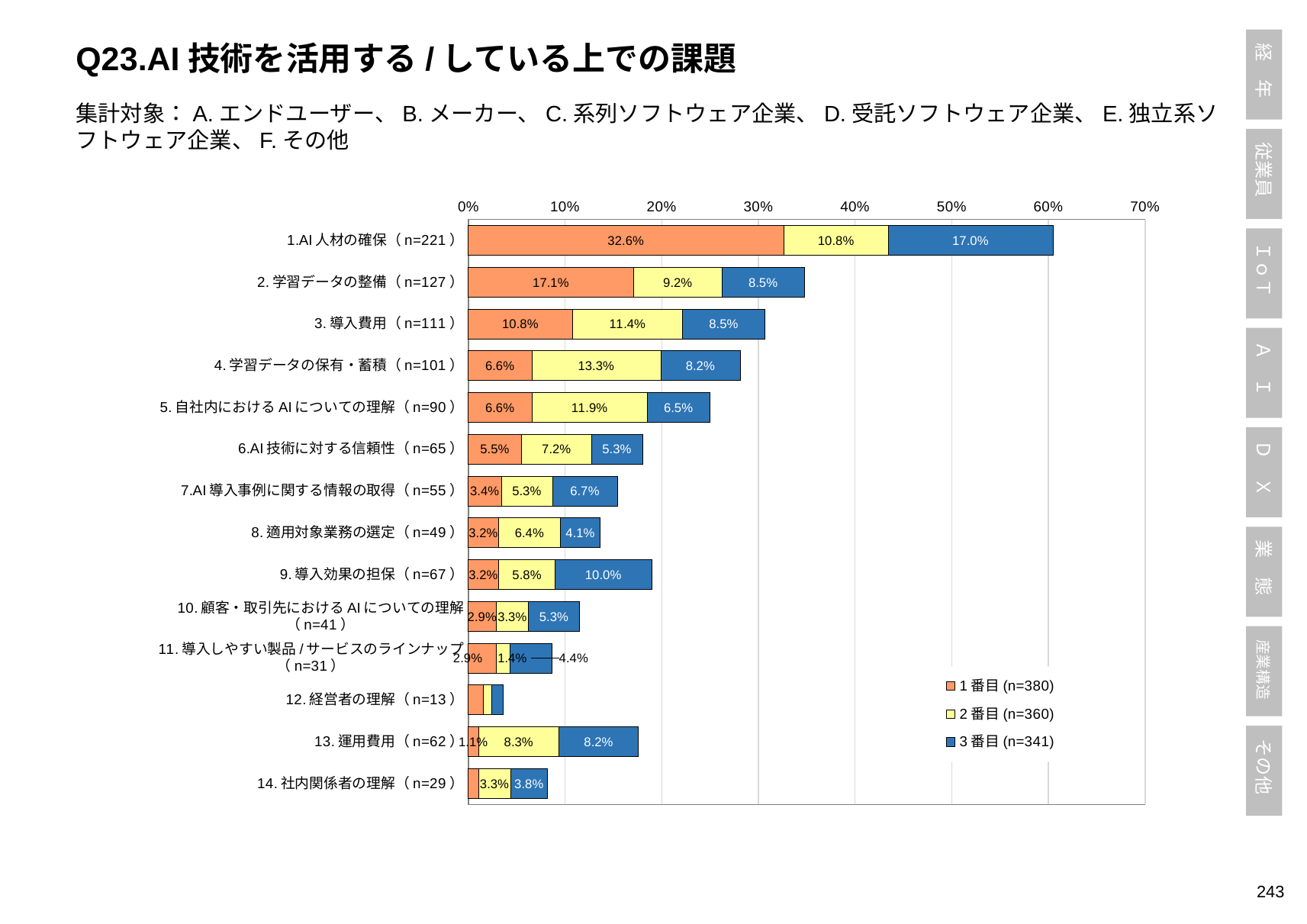

Q23.AI技術を活用する/している上での課題
集計対象：A.エンドユーザー、B.メーカー、C.系列ソフトウェア企業、D.受託ソフトウェア企業、E.独立系ソフトウェア企業、F.その他

### Chart

| Category | 1番目(n=380) | 2番目(n=360) | 3番目(n=341) |
|---|---|---|---|
| 1.AI人材の確保（n=221） | 0.3263157894736842 | 0.10833333333333334 | 0.17008797653958943 |
| 2.学習データの整備（n=127） | 0.17105263157894737 | 0.09166666666666666 | 0.08504398826979472 |
| 3.導入費用（n=111） | 0.10789473684210527 | 0.11388888888888889 | 0.08504398826979472 |
| 4.学習データの保有・蓄積（n=101） | 0.06578947368421052 | 0.13333333333333333 | 0.08211143695014662 |
| 5.自社内におけるAIについての理解（n=90） | 0.06578947368421052 | 0.11944444444444445 | 0.06451612903225806 |
| 6.AI技術に対する信頼性（n=65） | 0.05526315789473684 | 0.07222222222222222 | 0.05278592375366569 |
| 7.AI導入事例に関する情報の取得（n=55） | 0.034210526315789476 | 0.05277777777777778 | 0.06744868035190615 |
| 8.適用対象業務の選定（n=49） | 0.031578947368421054 | 0.06388888888888888 | 0.04105571847507331 |
| 9.導入効果の担保（n=67） | 0.031578947368421054 | 0.058333333333333334 | 0.09970674486803519 |
| 10.顧客・取引先におけるAIについての理解（n=41） | 0.02894736842105263 | 0.03333333333333333 | 0.05278592375366569 |
| 11.導入しやすい製品/サービスのラインナップ（n=31） | 0.02894736842105263 | 0.013888888888888888 | 0.04398826979472141 |
| 12.経営者の理解（n=13） | 0.015789473684210527 | 0.008333333333333333 | 0.011730205278592375 |
| 13.運用費用（n=62） | 0.010526315789473684 | 0.08333333333333333 | 0.08211143695014662 |
| 14.社内関係者の理解（n=29） | 0.010526315789473684 | 0.03333333333333333 | 0.03812316715542522 |
243